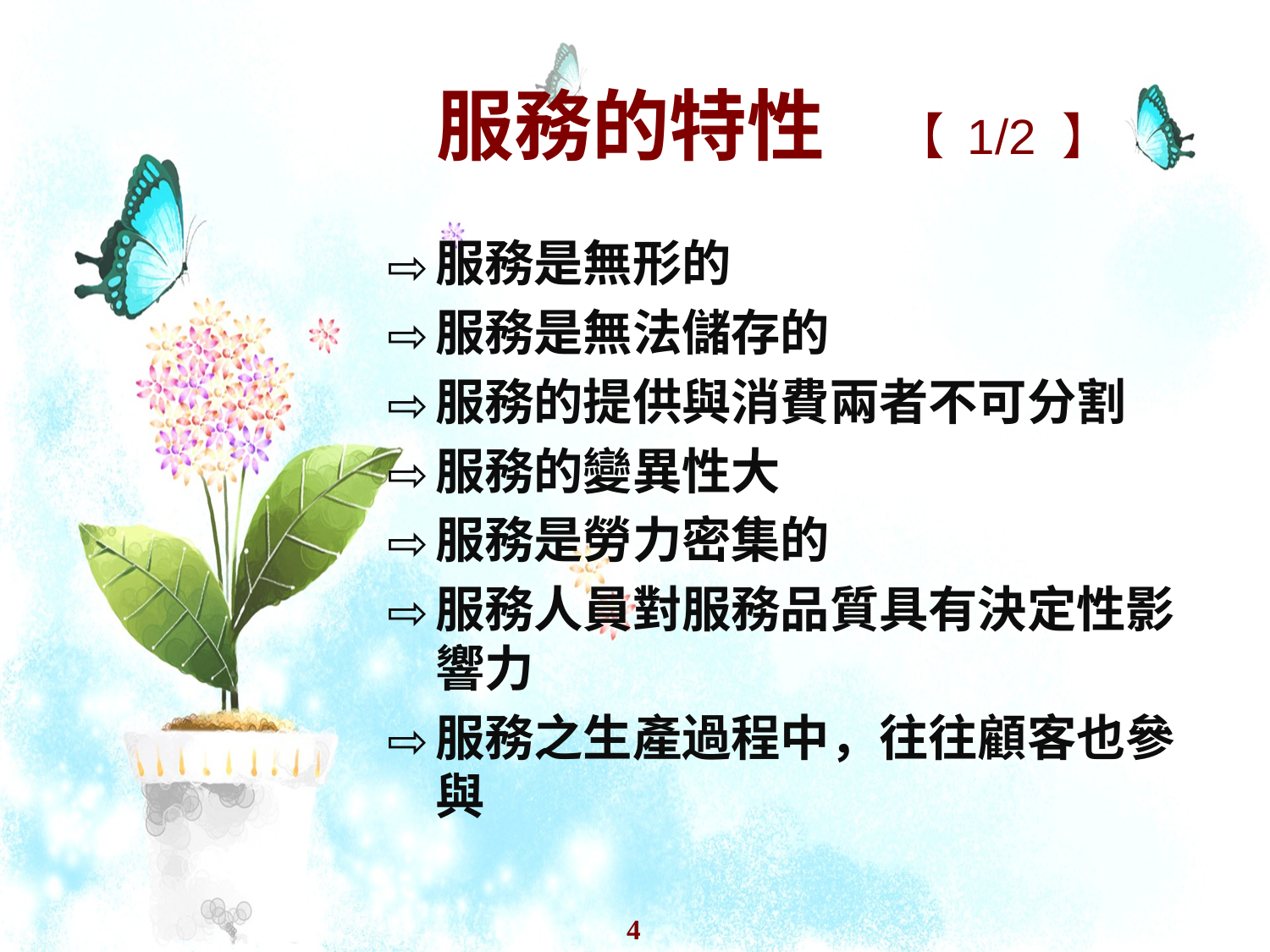

# 服務的特性    【 1/2 】
服務是無形的
服務是無法儲存的
服務的提供與消費兩者不可分割
服務的變異性大
服務是勞力密集的
服務人員對服務品質具有決定性影響力
服務之生產過程中，往往顧客也參與